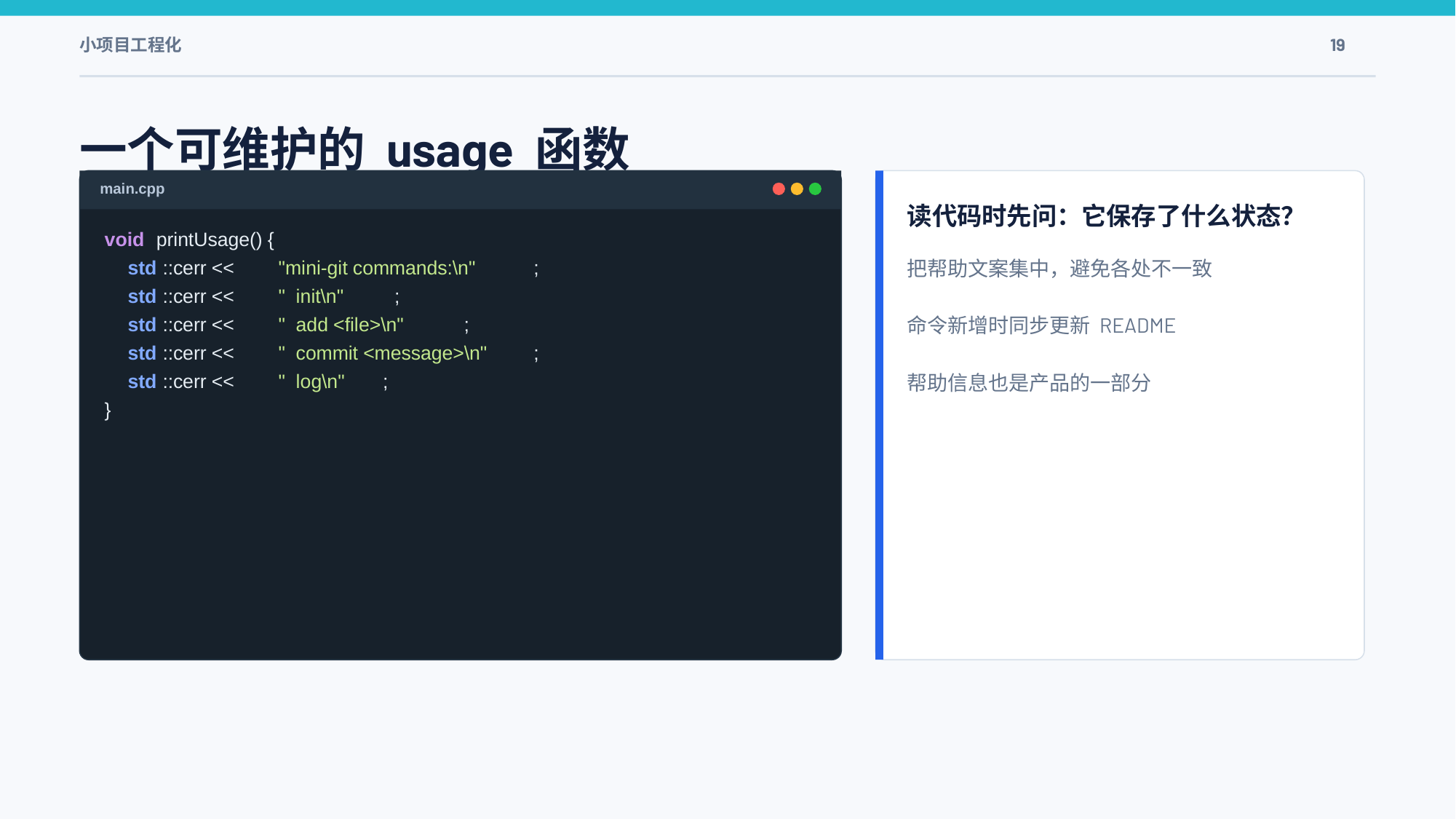

小项目工程化
19

一个可维护的 usage 函数

main.cpp

读代码时先问：它保存了什么状态？
void
 printUsage() {
把帮助文案集中，避免各处不一致

命令新增时同步更新 README

帮助信息也是产品的一部分

std
::cerr <<
"mini-git commands:\n"
;

std
::cerr <<
"  init\n"
;

std
::cerr <<
"  add <file>\n"
;

std
::cerr <<
"  commit <message>\n"
;

std
::cerr <<
"  log\n"
;
}